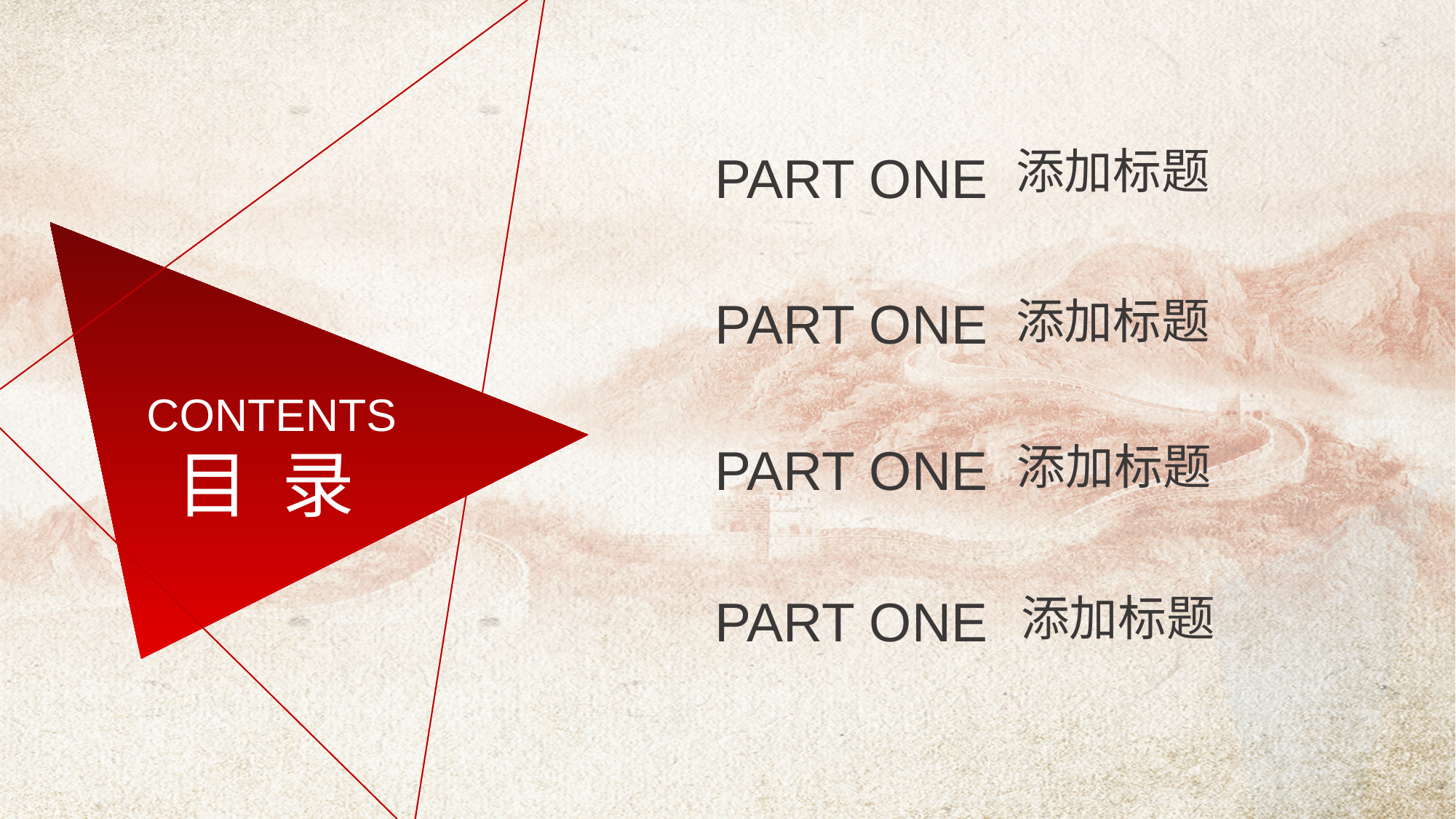

添加标题
PART ONE

PART ONE
添加标题
CONTENTS
PART ONE
添加标题
目  录

PART ONE
添加标题